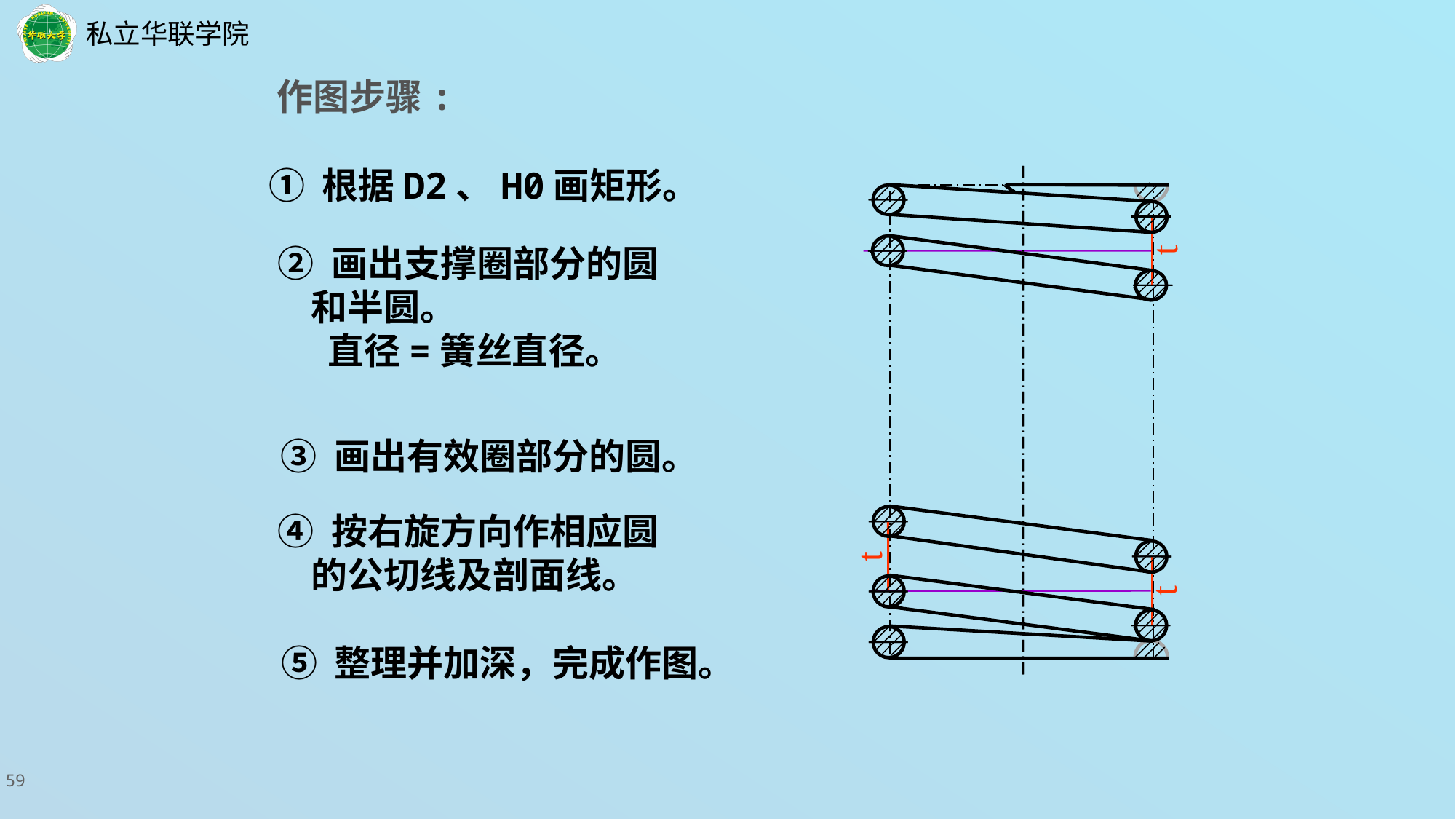

作图步骤:
① 根据D2、H0画矩形。

t
② 画出支撑圈部分的圆
   和半圆。
     直径=簧丝直径。

③ 画出有效圈部分的圆。
④ 按右旋方向作相应圆
   的公切线及剖面线。

t

t

⑤ 整理并加深，完成作图。

59